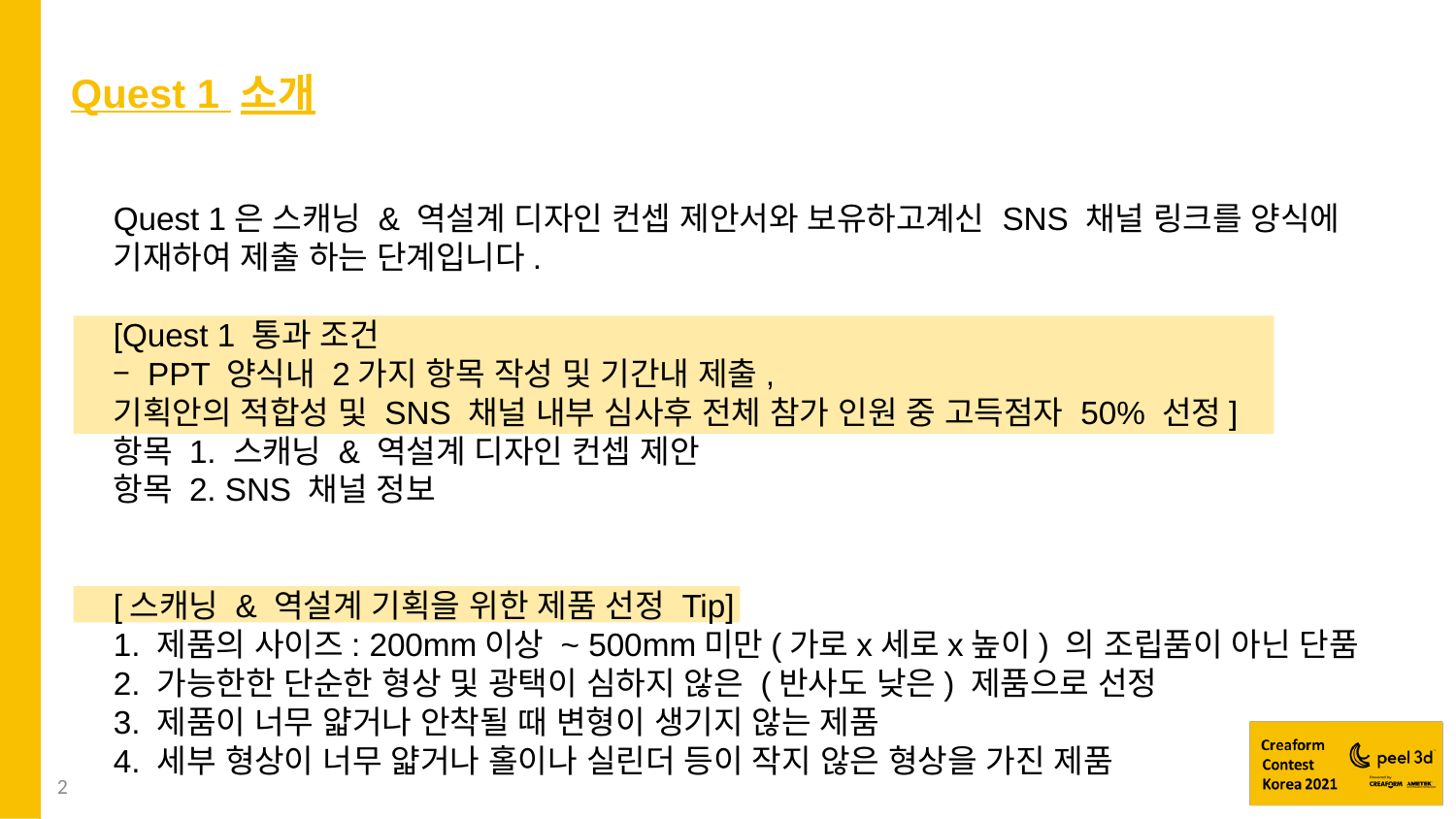

# Quest 1 소개
Quest 1은 스캐닝 & 역설계 디자인 컨셉 제안서와 보유하고계신 SNS 채널 링크를 양식에
기재하여 제출 하는 단계입니다.

[Quest 1 통과 조건
– PPT 양식내 2가지 항목 작성 및 기간내 제출,
기획안의 적합성 및 SNS 채널 내부 심사후 전체 참가 인원 중 고득점자 50% 선정]
항목 1. 스캐닝 & 역설계 디자인 컨셉 제안
항목 2. SNS 채널 정보

[스캐닝 & 역설계 기획을 위한 제품 선정 Tip]
1. 제품의 사이즈: 200mm이상 ~ 500mm미만(가로x세로x높이) 의 조립품이 아닌 단품
2. 가능한한 단순한 형상 및 광택이 심하지 않은 (반사도 낮은) 제품으로 선정
3. 제품이 너무 얇거나 안착될 때 변형이 생기지 않는 제품
4. 세부 형상이 너무 얇거나 홀이나 실린더 등이 작지 않은 형상을 가진 제품